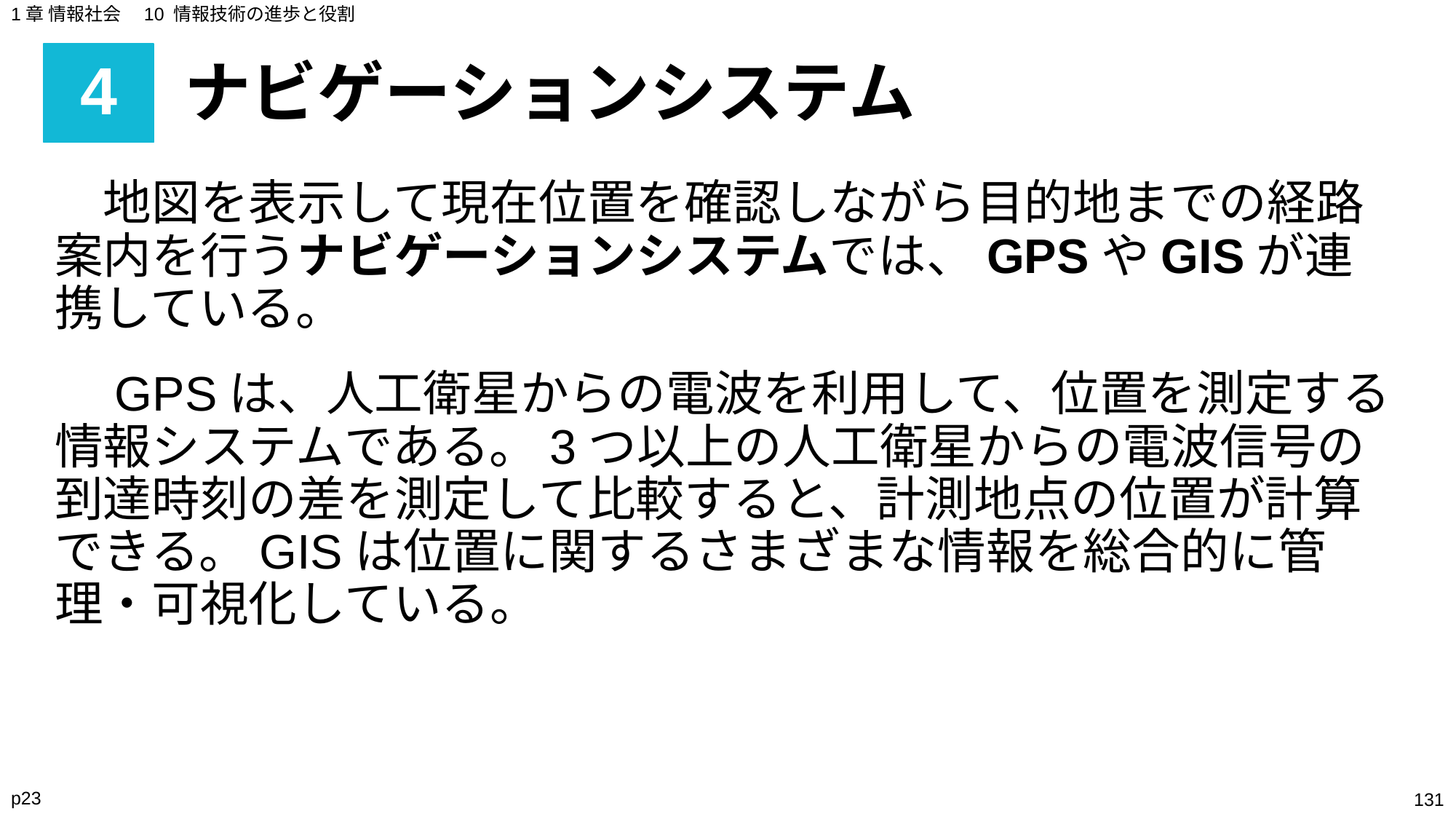

1章 情報社会　10 情報技術の進歩と役割

# 4
ナビゲーションシステム
　地図を表示して現在位置を確認しながら目的地までの経路案内を行うナビゲーションシステムでは、GPSやGISが連携している。
　GPSは、人工衛星からの電波を利用して、位置を測定する情報システムである。3つ以上の人工衛星からの電波信号の到達時刻の差を測定して比較すると、計測地点の位置が計算できる。GISは位置に関するさまざまな情報を総合的に管理・可視化している。

p23
131